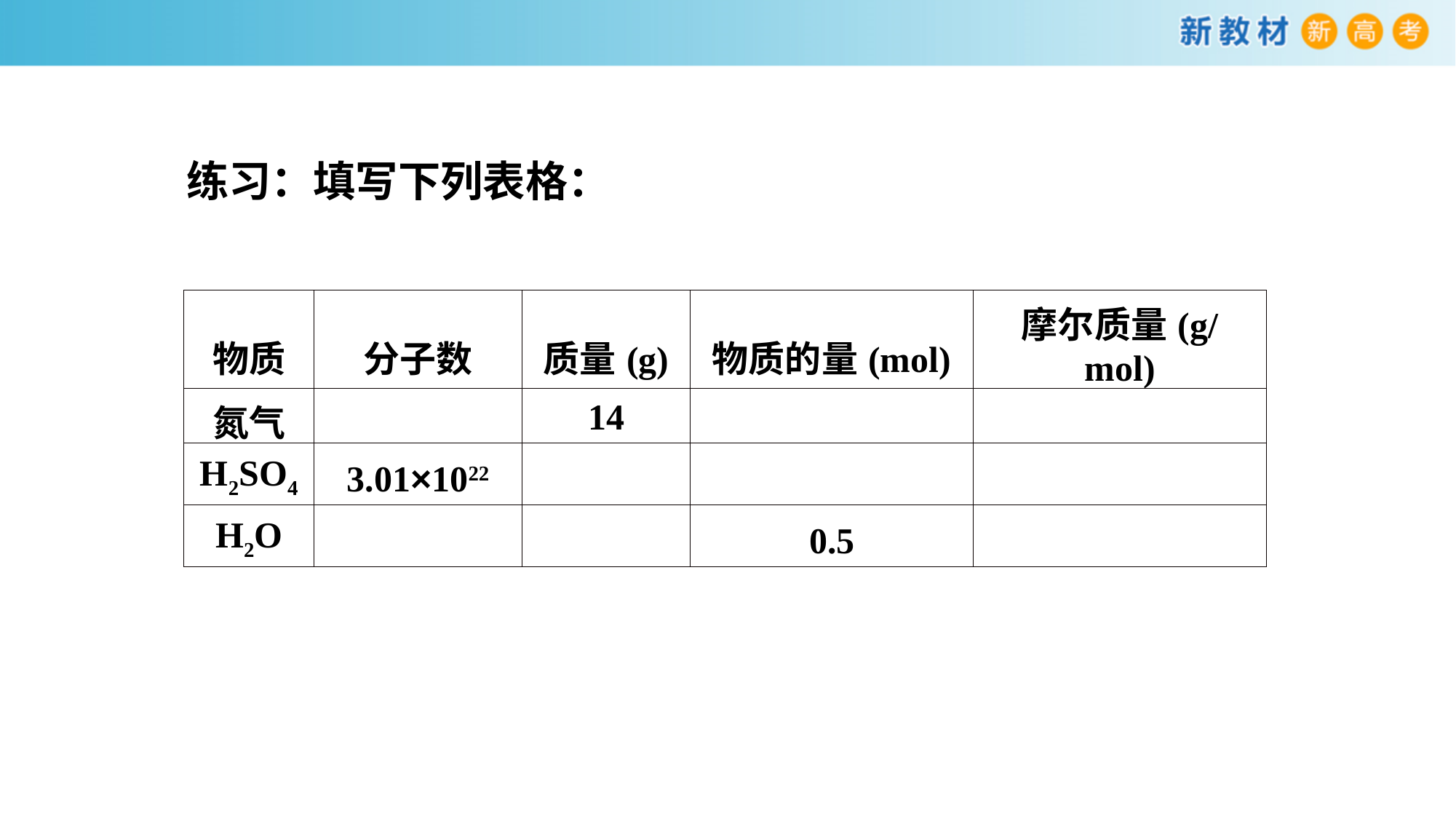

练习：填写下列表格：
| 物质 | 分子数 | 质量(g) | 物质的量(mol) | 摩尔质量(g/mol) |
| --- | --- | --- | --- | --- |
| 氮气 |  | 14 |  |  |
| H2SO4 | 3.01×1022 |  |  |  |
| H2O |  |  | 0.5 |  |